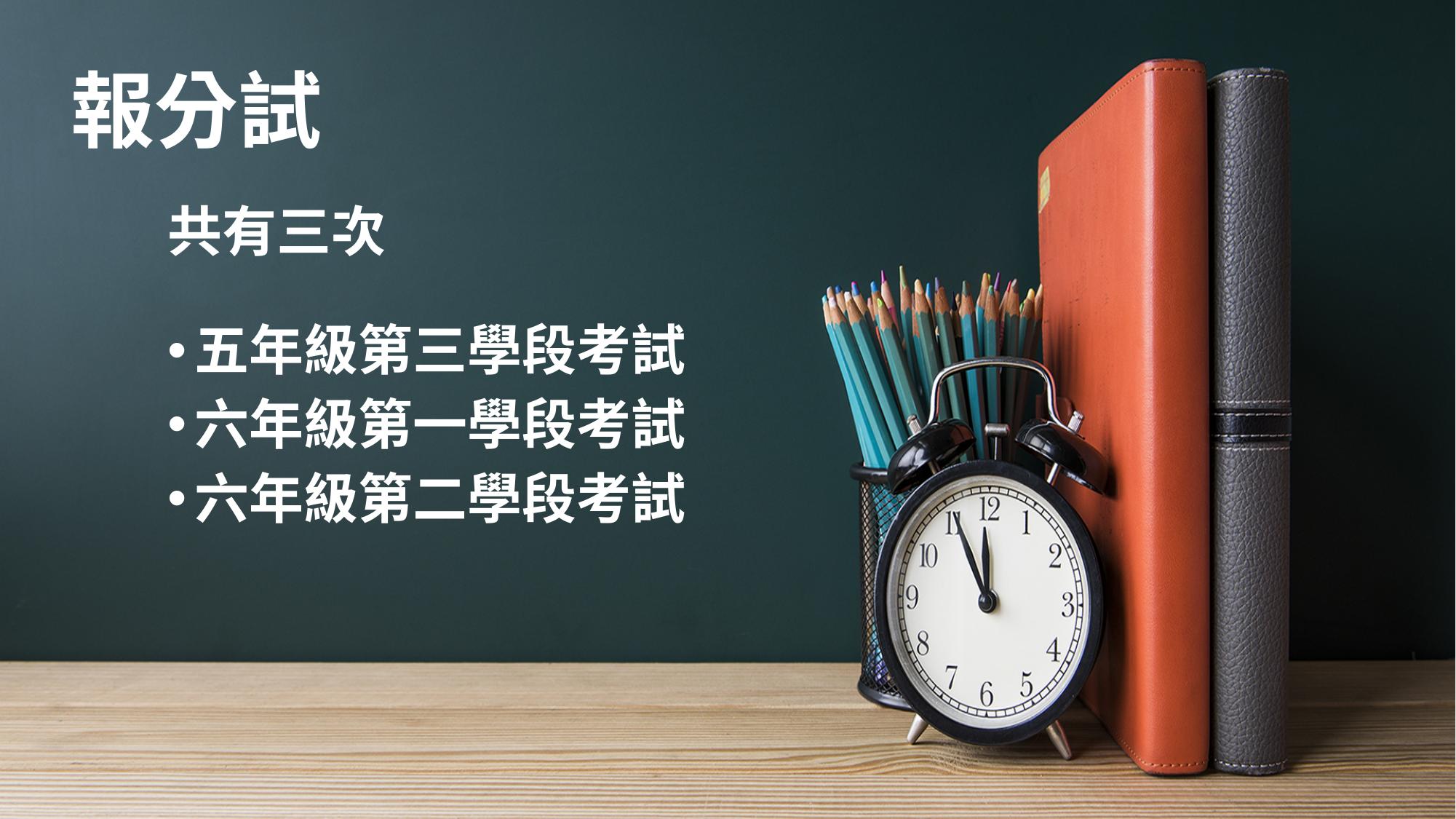

# 報分試
共有三次

五年級第三學段考試
六年級第一學段考試
六年級第二學段考試